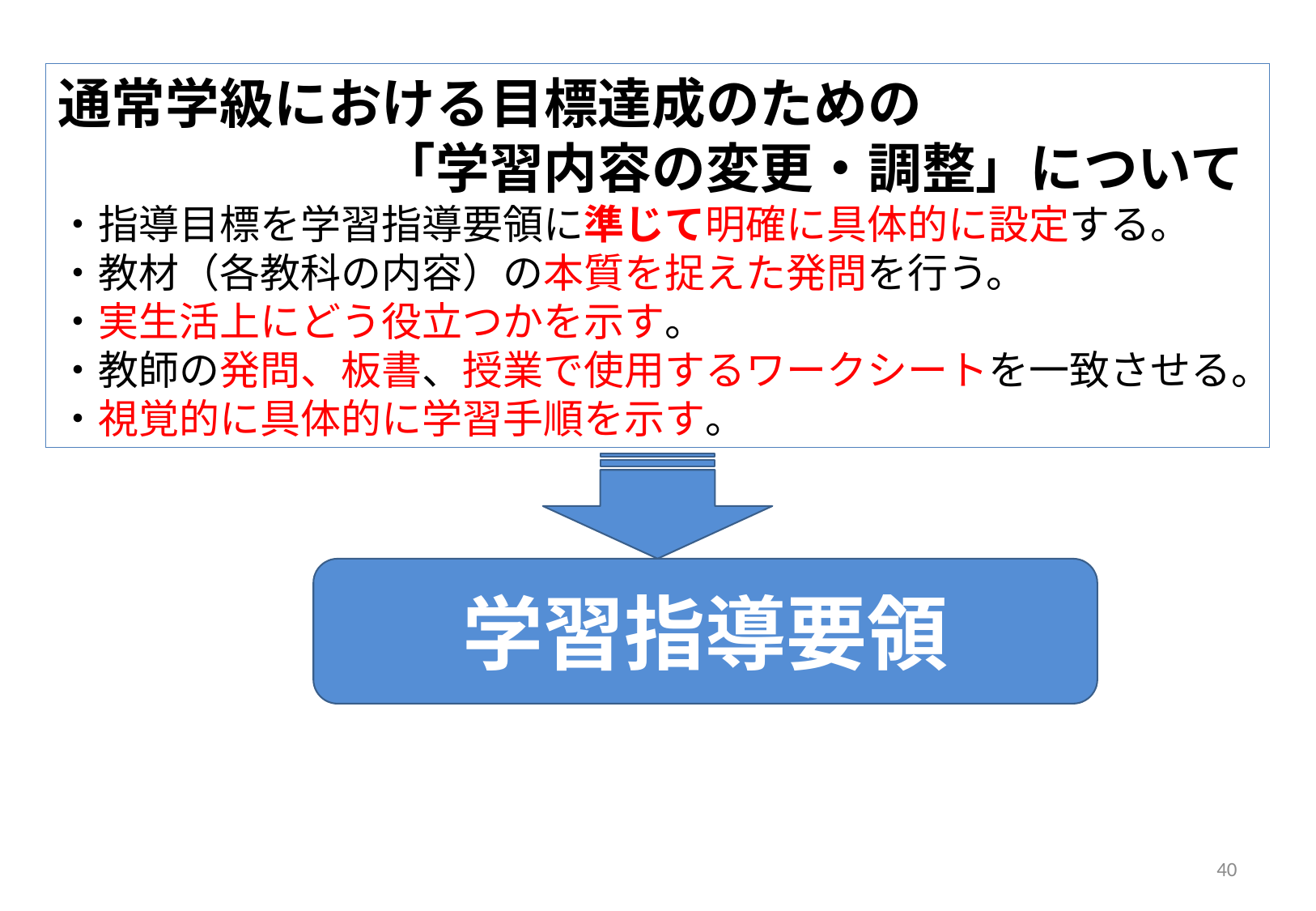

通常学級における目標達成のための
　　　　　　「学習内容の変更・調整」について
・指導目標を学習指導要領に準じて明確に具体的に設定する。
・教材（各教科の内容）の本質を捉えた発問を行う。
・実生活上にどう役立つかを示す。
・教師の発問、板書、授業で使用するワークシートを一致させる。
・視覚的に具体的に学習手順を示す。

学習指導要領
40